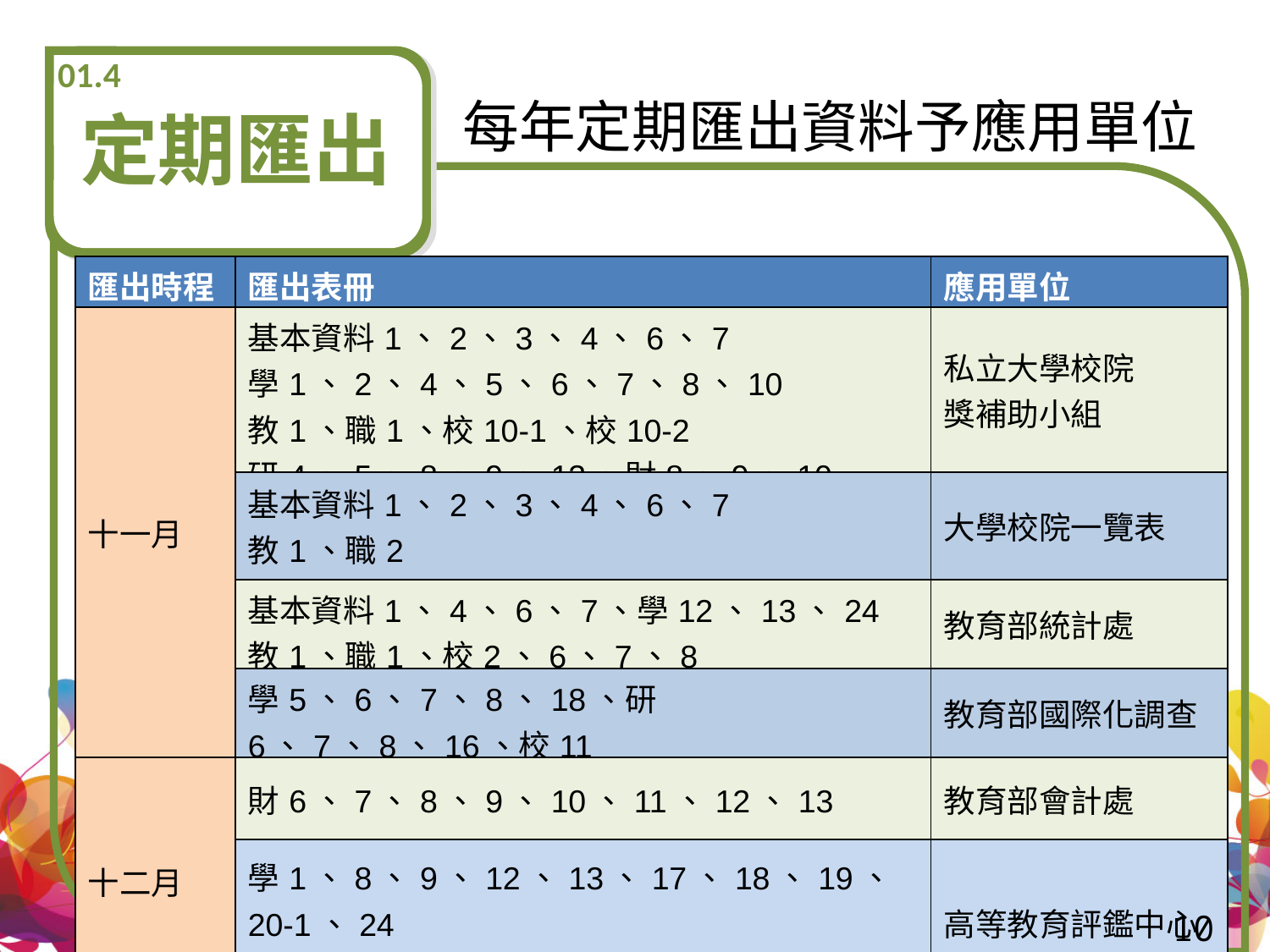

01.4
# 每年定期匯出資料予應用單位

定期匯出

| 匯出時程 | 匯出表冊 | 應用單位 |
| --- | --- | --- |
| 十一月 | 基本資料1、2、3、4、6、7 學1、2、4、5、6、7、8、10 教1、職1、校10-1、校10-2 研4、5、8、9、13、財8、9、10 | 私立大學校院 獎補助小組 |
|  | 基本資料1、2、3、4、6、7 教1、職2 | 大學校院一覽表 |
|  | 基本資料1、4、6、7、學12、13、24 教1、職1、校2、6、7、8 | 教育部統計處 |
|  | 學5、6、7、8、18、研6、7、8、16、校11 | 教育部國際化調查 |
| 十二月 | 財6、7、8、9、10、11、12、13 | 教育部會計處 |
|  | 學1、8、9、12、13、17、18、19、20-1、24 校14、15、研4、研6、教1 | 高等教育評鑑中心 |
10